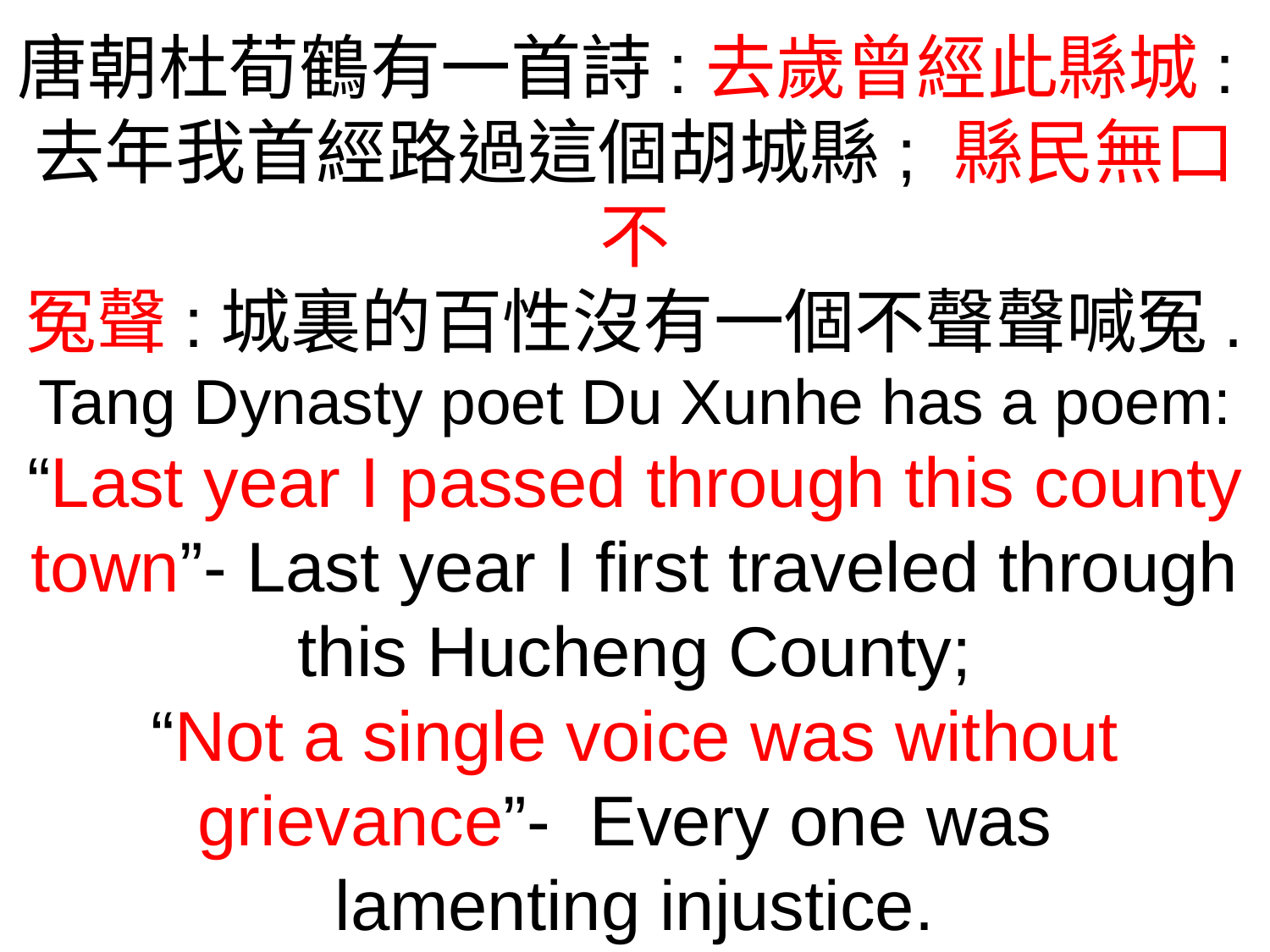

唐朝杜荀鶴有一首詩:去歲曾經此縣城:去年我首經路過這個胡城縣; 縣民無口不
冤聲:城裏的百性沒有一個不聲聲喊冤.
Tang Dynasty poet Du Xunhe has a poem:
“Last year I passed through this county town”- Last year I first traveled through this Hucheng County;
“Not a single voice was without grievance”-  Every one was
lamenting injustice.